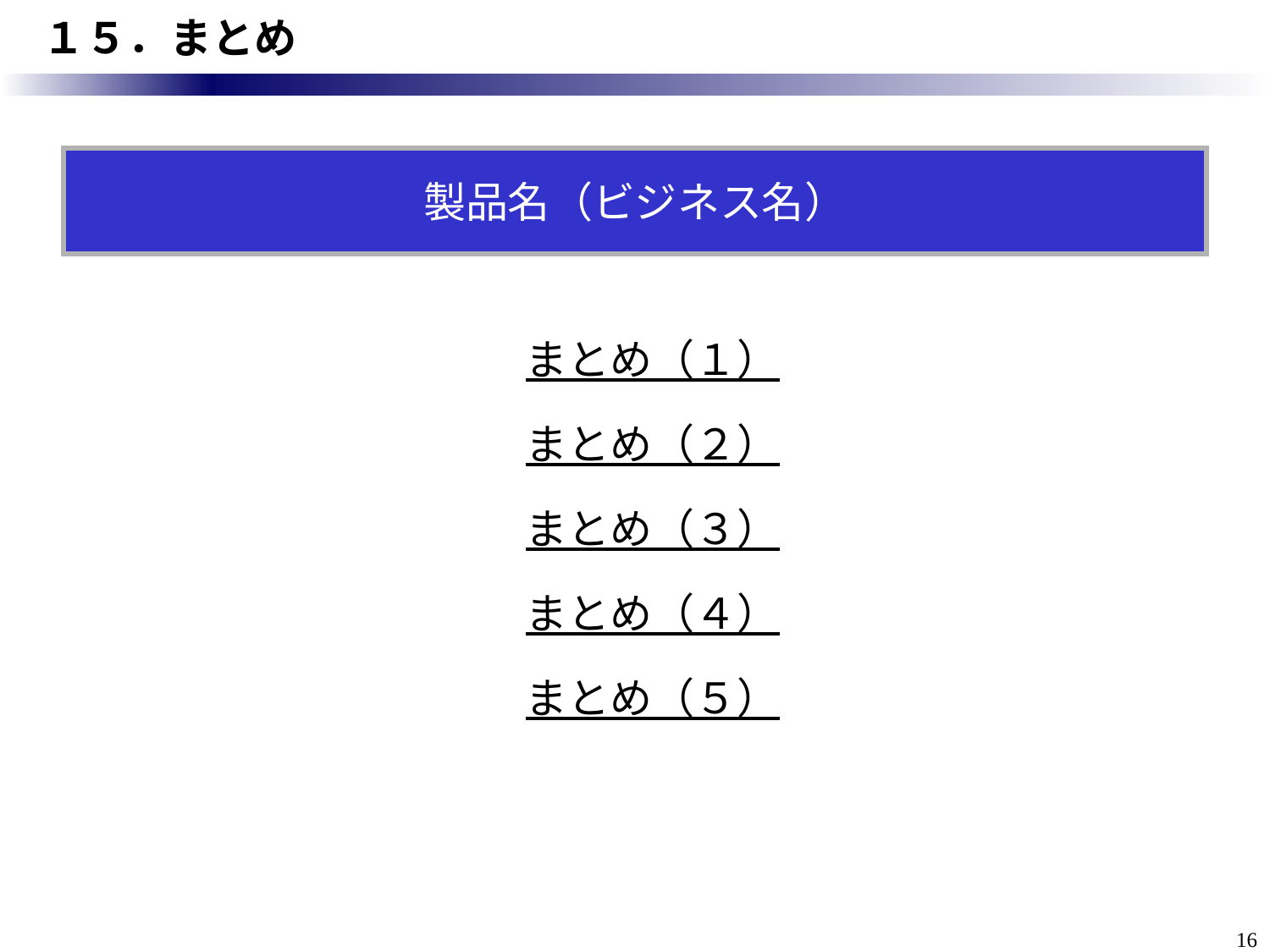

# １５．まとめ
製品名（ビジネス名）
まとめ（１）
まとめ（２）
まとめ（３）
まとめ（４）
まとめ（５）
16